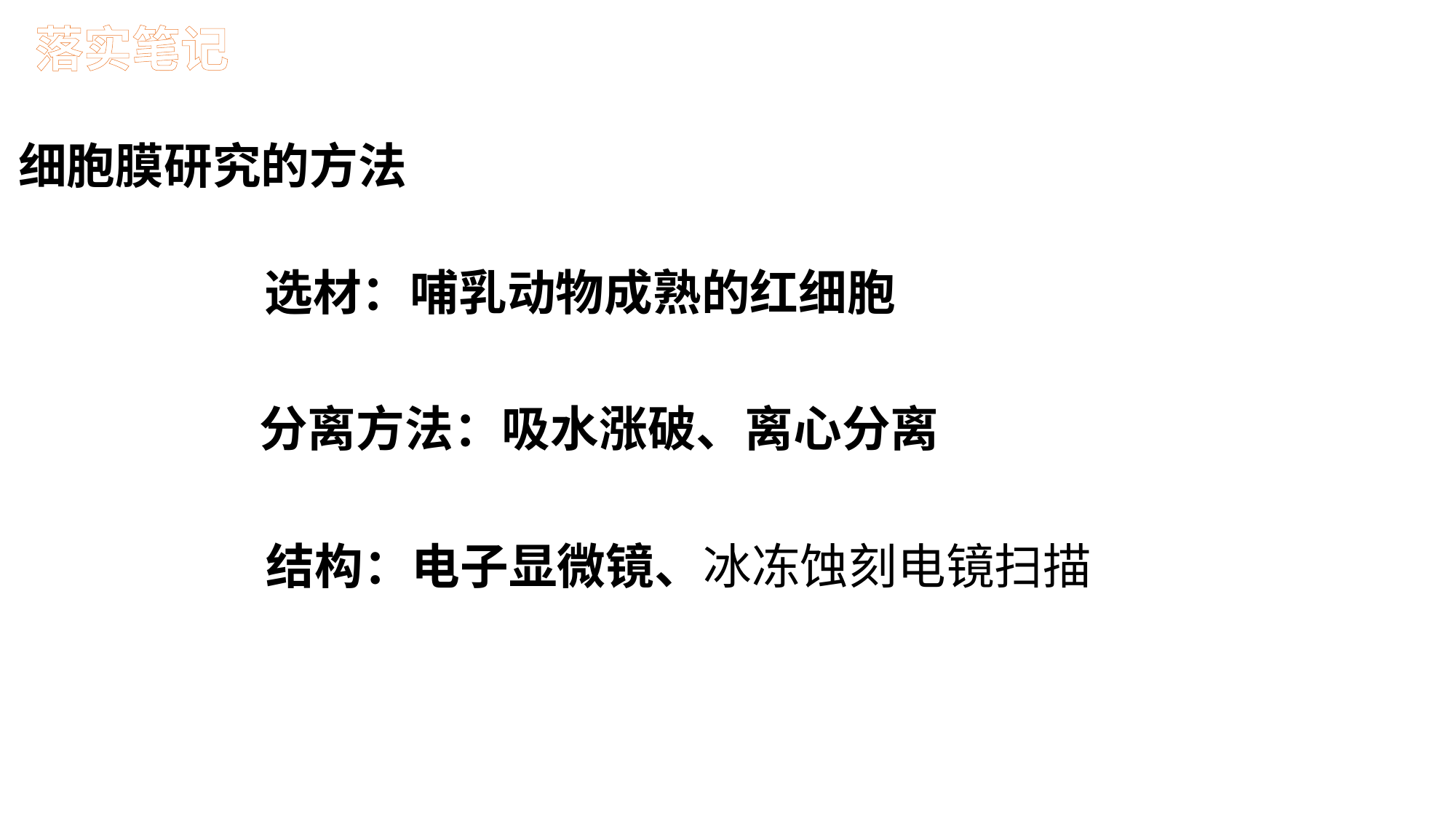

落实笔记
# 细胞膜研究的方法
选材：哺乳动物成熟的红细胞
分离方法：吸水涨破、离心分离
结构：电子显微镜、冰冻蚀刻电镜扫描